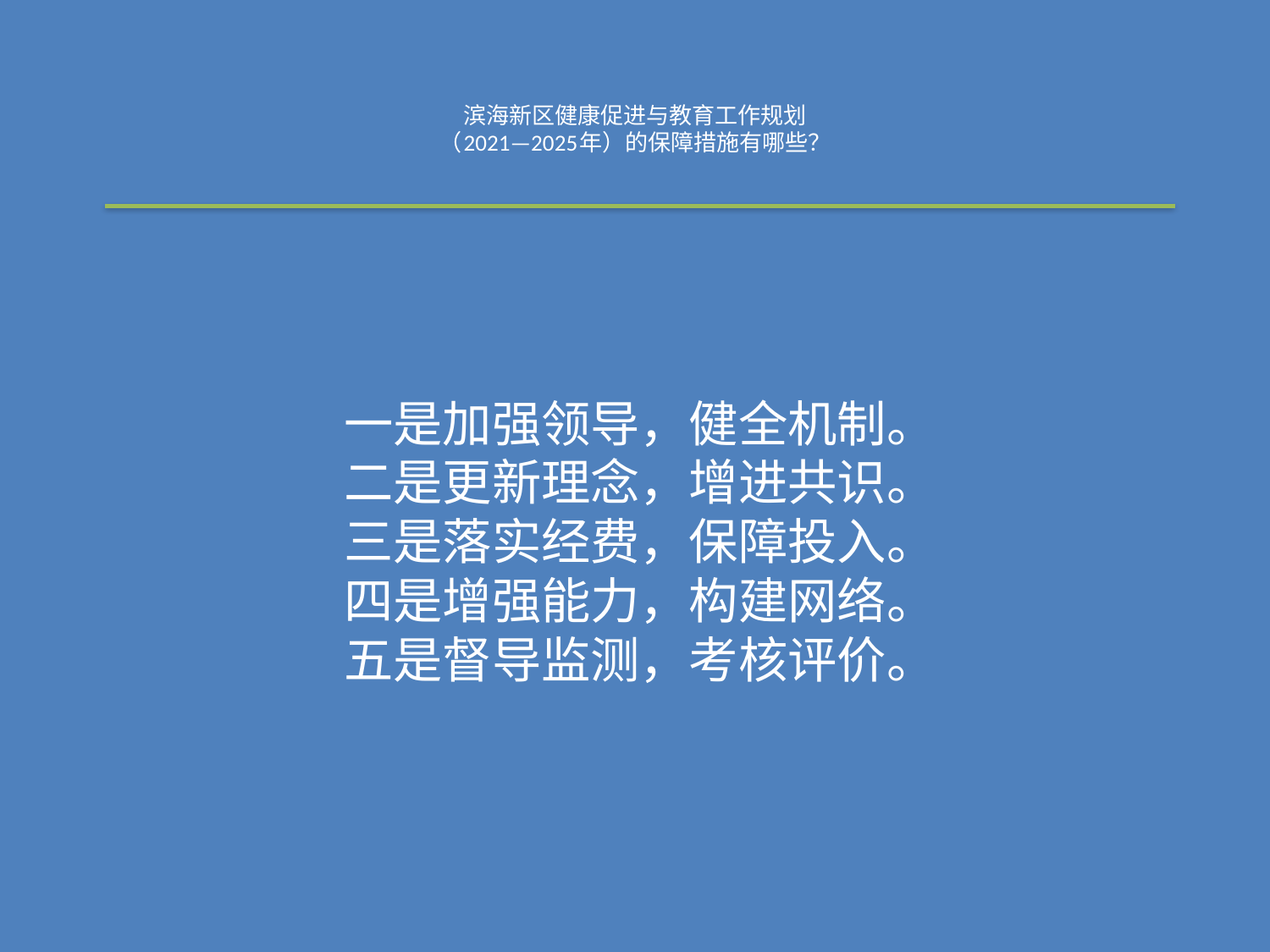

# 滨海新区健康促进与教育工作规划 （2021—2025年）的保障措施有哪些？
一是加强领导，健全机制。
二是更新理念，增进共识。
三是落实经费，保障投入。
四是增强能力，构建网络。
五是督导监测，考核评价。